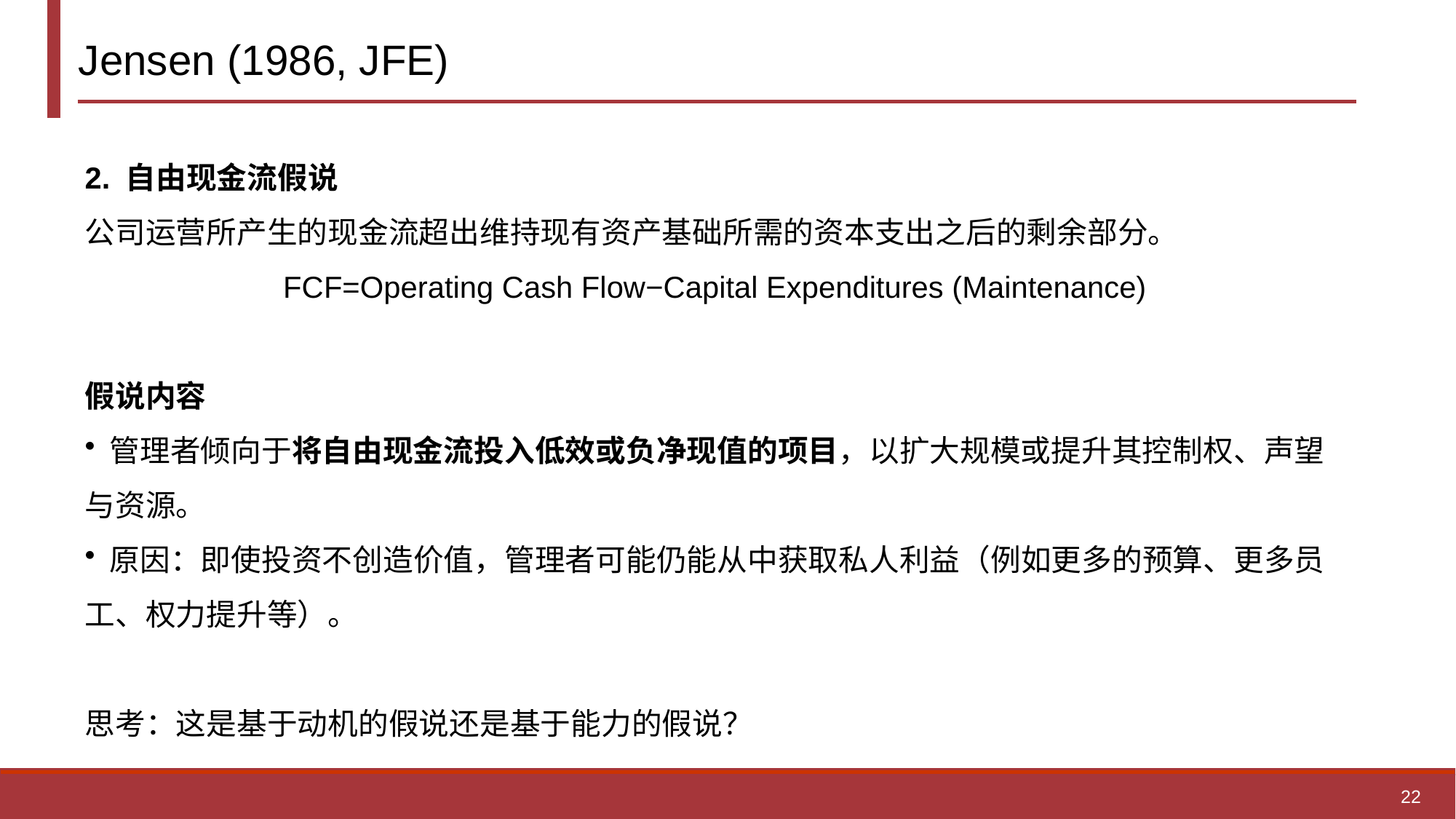

# Jensen (1986, JFE)
2. 自由现金流假说
公司运营所产生的现金流超出维持现有资产基础所需的资本支出之后的剩余部分。
FCF=Operating Cash Flow−Capital Expenditures (Maintenance)

假说内容
 管理者倾向于将自由现金流投入低效或负净现值的项目，以扩大规模或提升其控制权、声望与资源。
 原因：即使投资不创造价值，管理者可能仍能从中获取私人利益（例如更多的预算、更多员工、权力提升等）。

思考：这是基于动机的假说还是基于能力的假说？
22